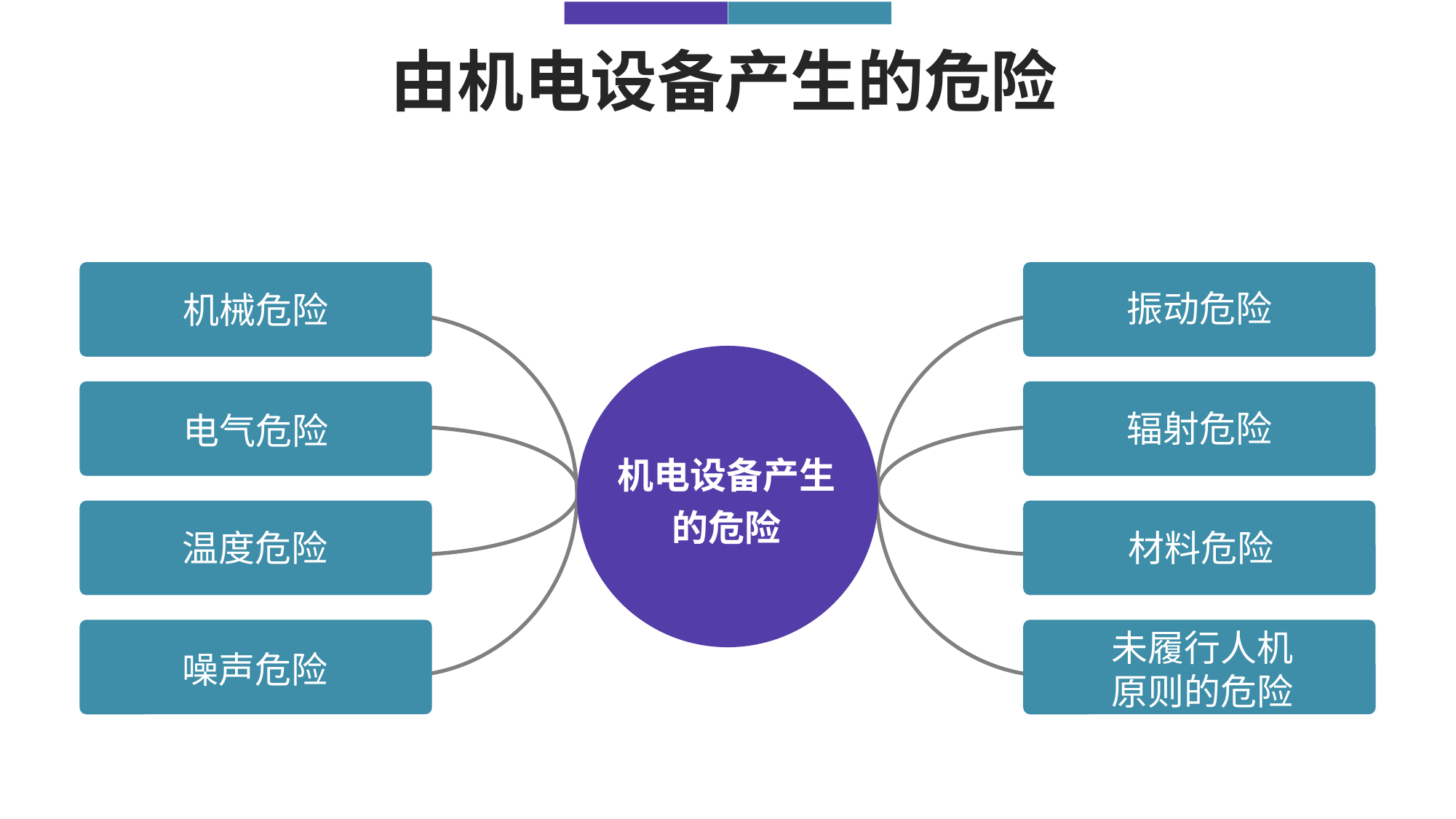

由机电设备产生的危险

振动危险
机械危险

辐射危险
电气危险

机电设备产生
的危险

材料危险
温度危险

未履行人机原则的危险
噪声危险